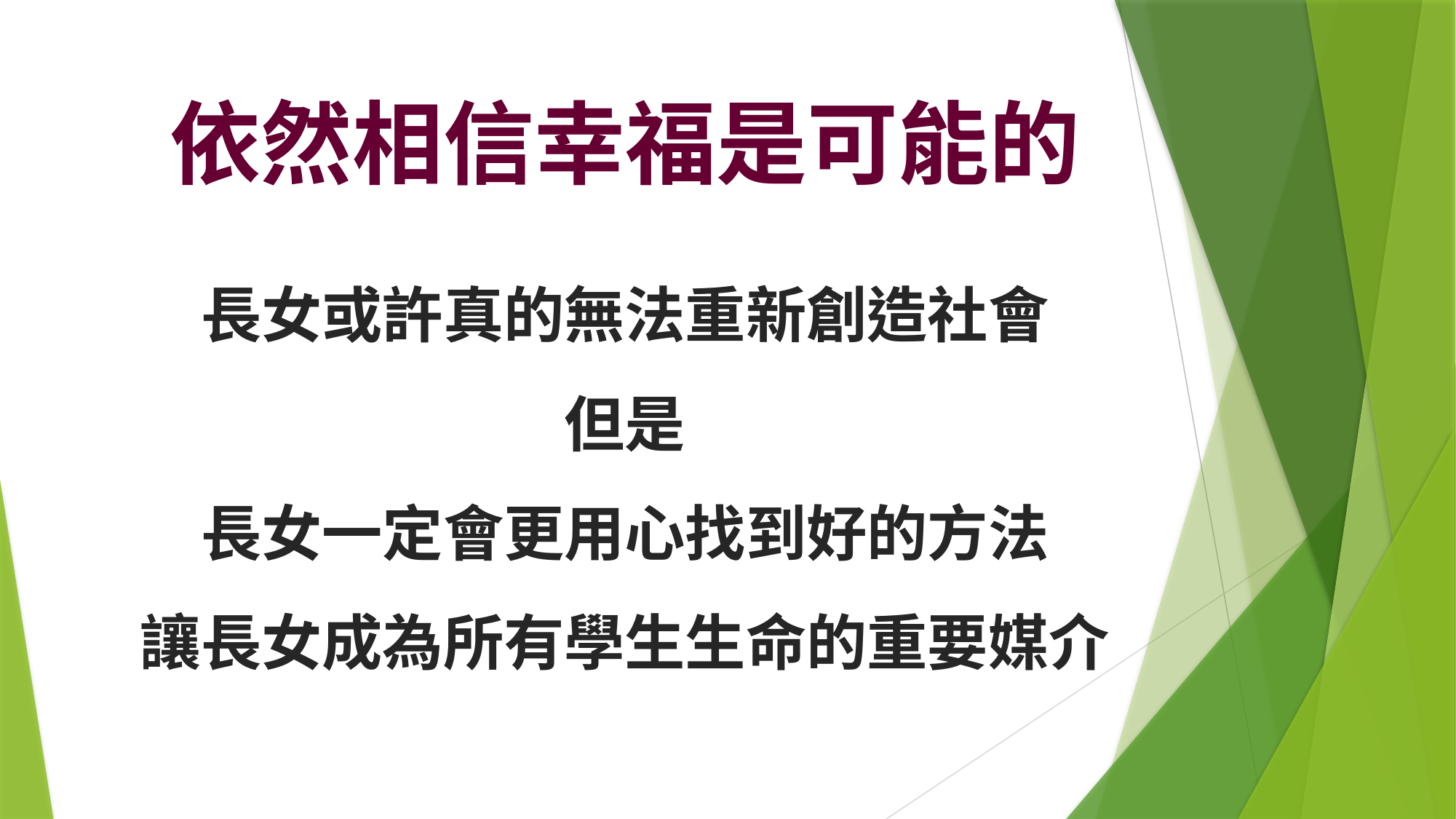

依然相信幸福是可能的
長女或許真的無法重新創造社會
但是
長女一定會更用心找到好的方法
讓長女成為所有學生生命的重要媒介